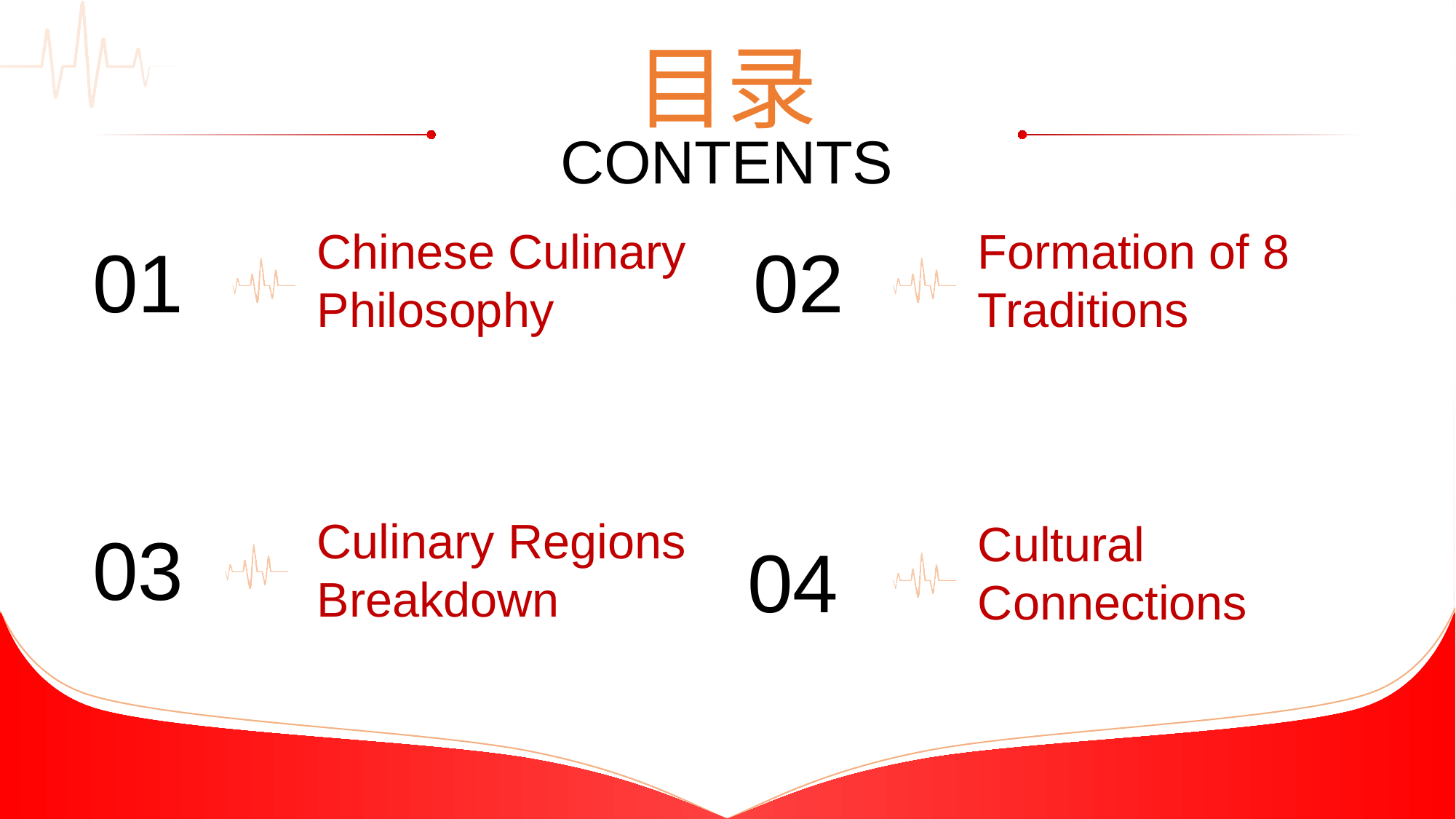

目录
CONTENTS

Chinese Culinary Philosophy
Formation of 8 Traditions
01
02

03
Culinary Regions Breakdown
Cultural Connections
04